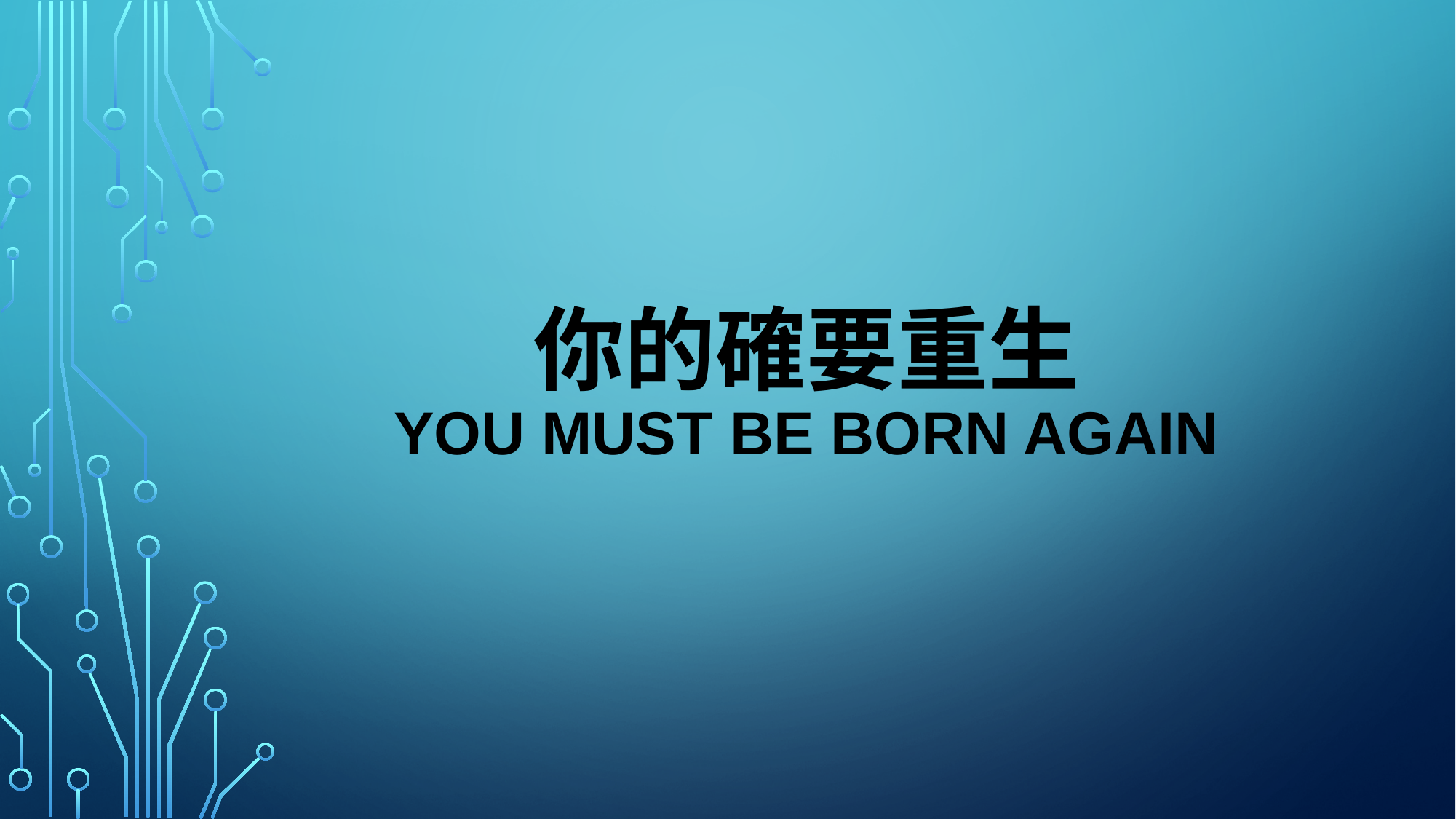

# 你的確要重生 you must be born again